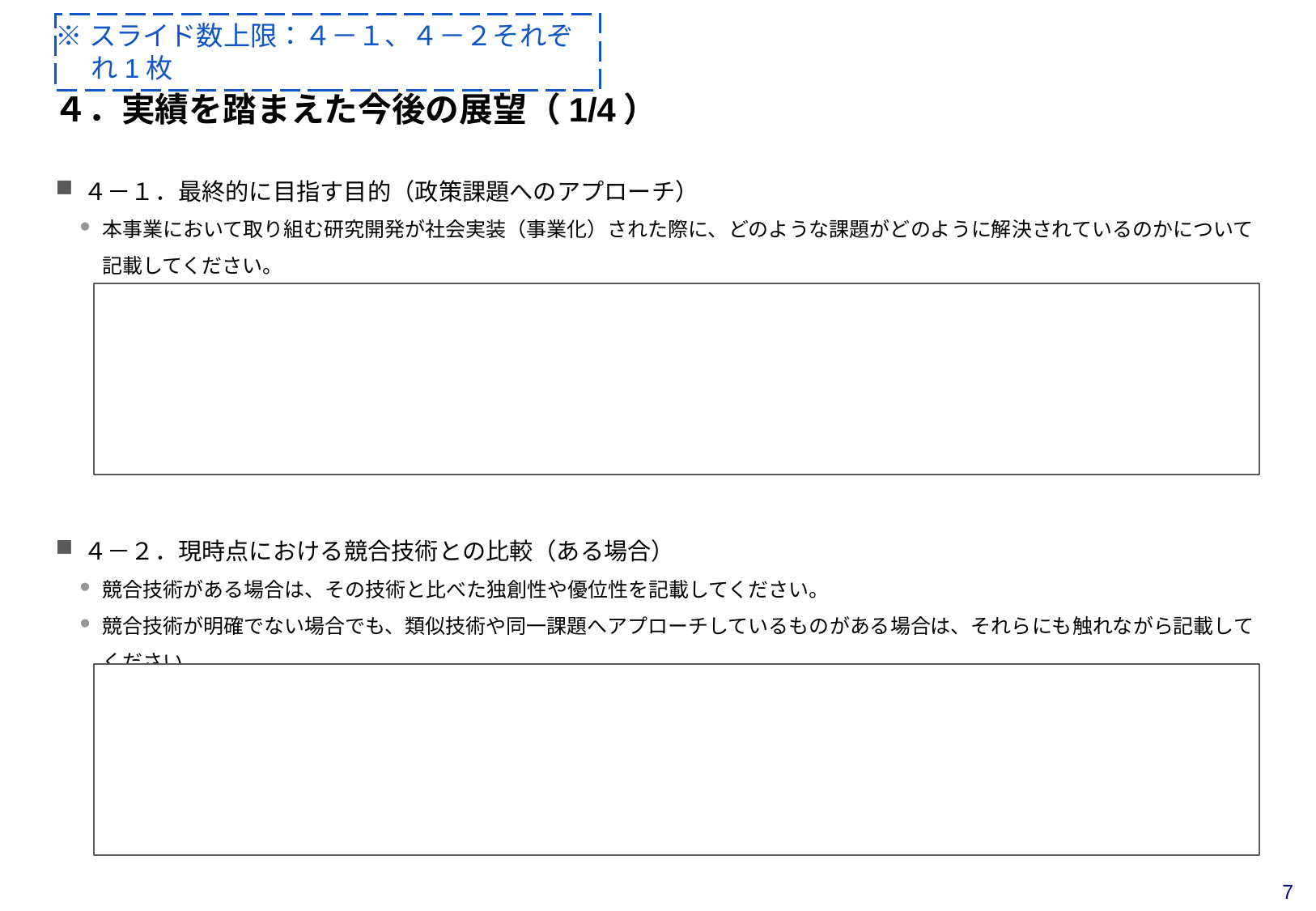

※スライド数上限：４－１、４－２それぞれ1枚
# ４．実績を踏まえた今後の展望（1/4）
４－１．最終的に目指す目的（政策課題へのアプローチ）
本事業において取り組む研究開発が社会実装（事業化）された際に、どのような課題がどのように解決されているのかについて記載してください。

４－２．現時点における競合技術との比較（ある場合）
競合技術がある場合は、その技術と比べた独創性や優位性を記載してください。
競合技術が明確でない場合でも、類似技術や同一課題へアプローチしているものがある場合は、それらにも触れながら記載してください。